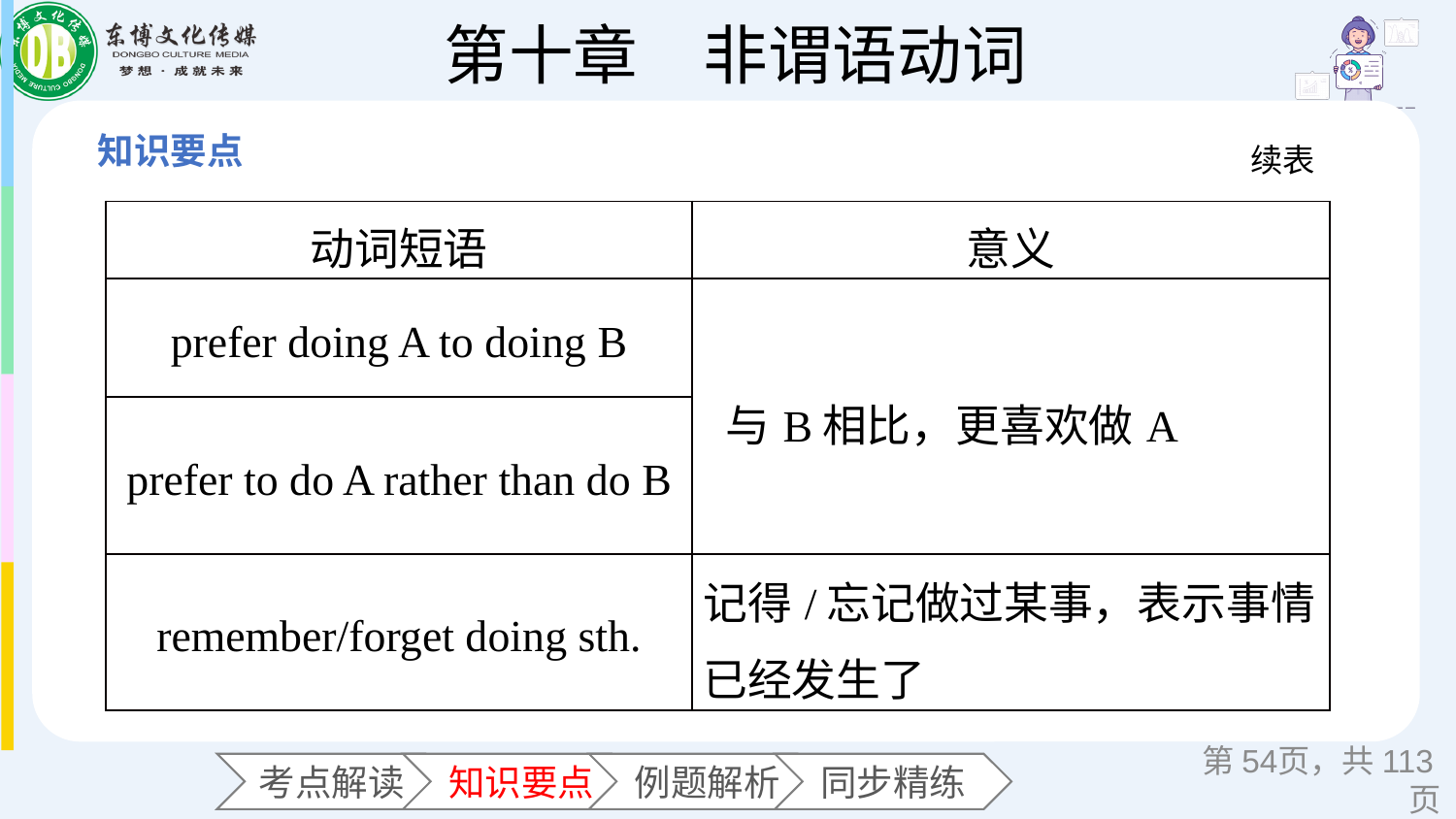

续表
| 动词短语 | 意义 |
| --- | --- |
| prefer doing A to doing B | 与B相比，更喜欢做A |
| prefer to do A rather than do B |  |
| remember/forget doing sth. | 记得/忘记做过某事，表示事情已经发生了 |
第54页，共113页